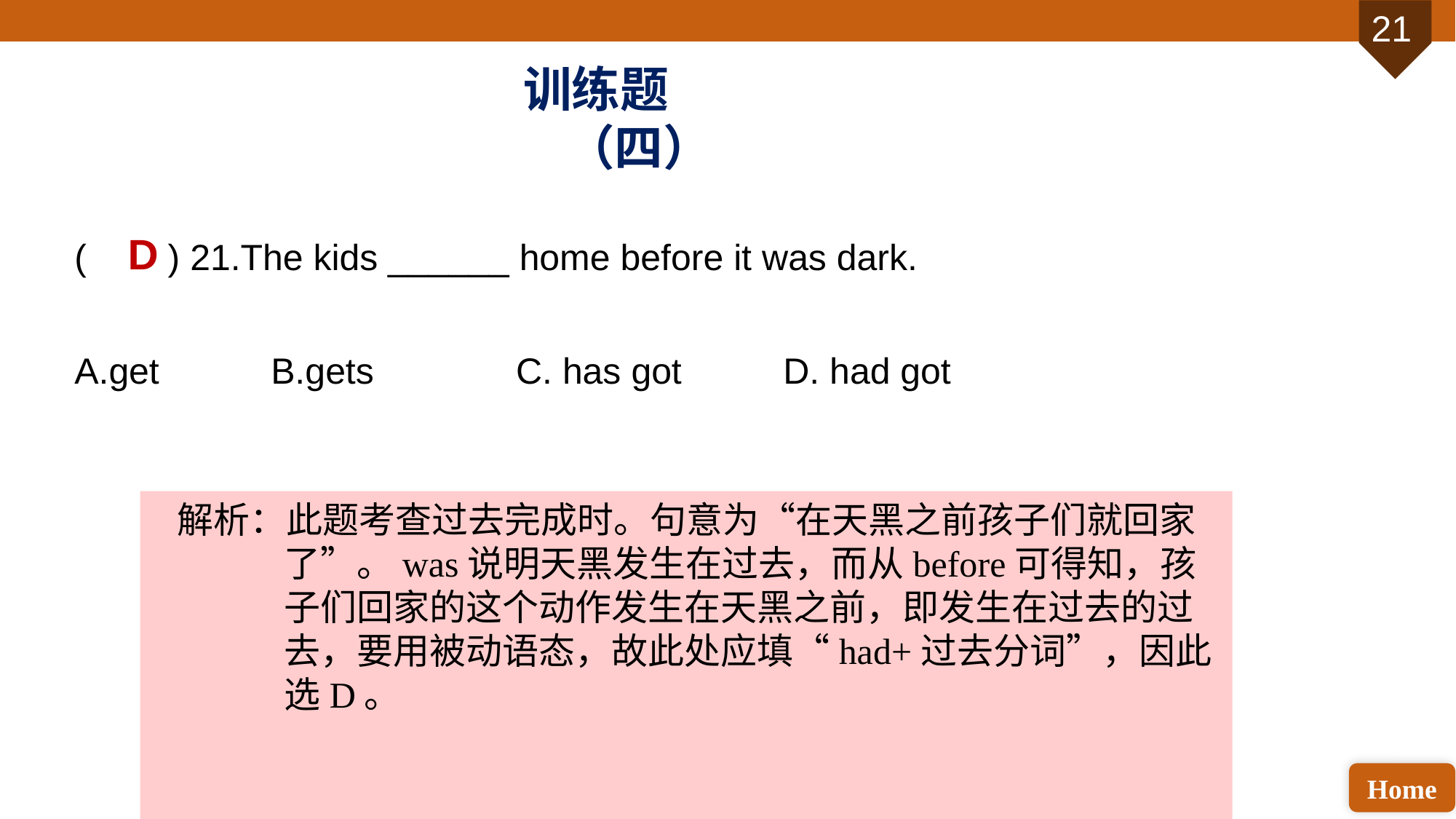

训练题（四）
(        ) 21.The kids ______ home before it was dark.

A.get           B.gets              C. has got          D. had got
D

解析：此题考查过去完成时。句意为“在天黑之前孩子们就回家了”。was说明天黑发生在过去，而从before可得知，孩子们回家的这个动作发生在天黑之前，即发生在过去的过去，要用被动语态，故此处应填“had+过去分词”，因此选D。